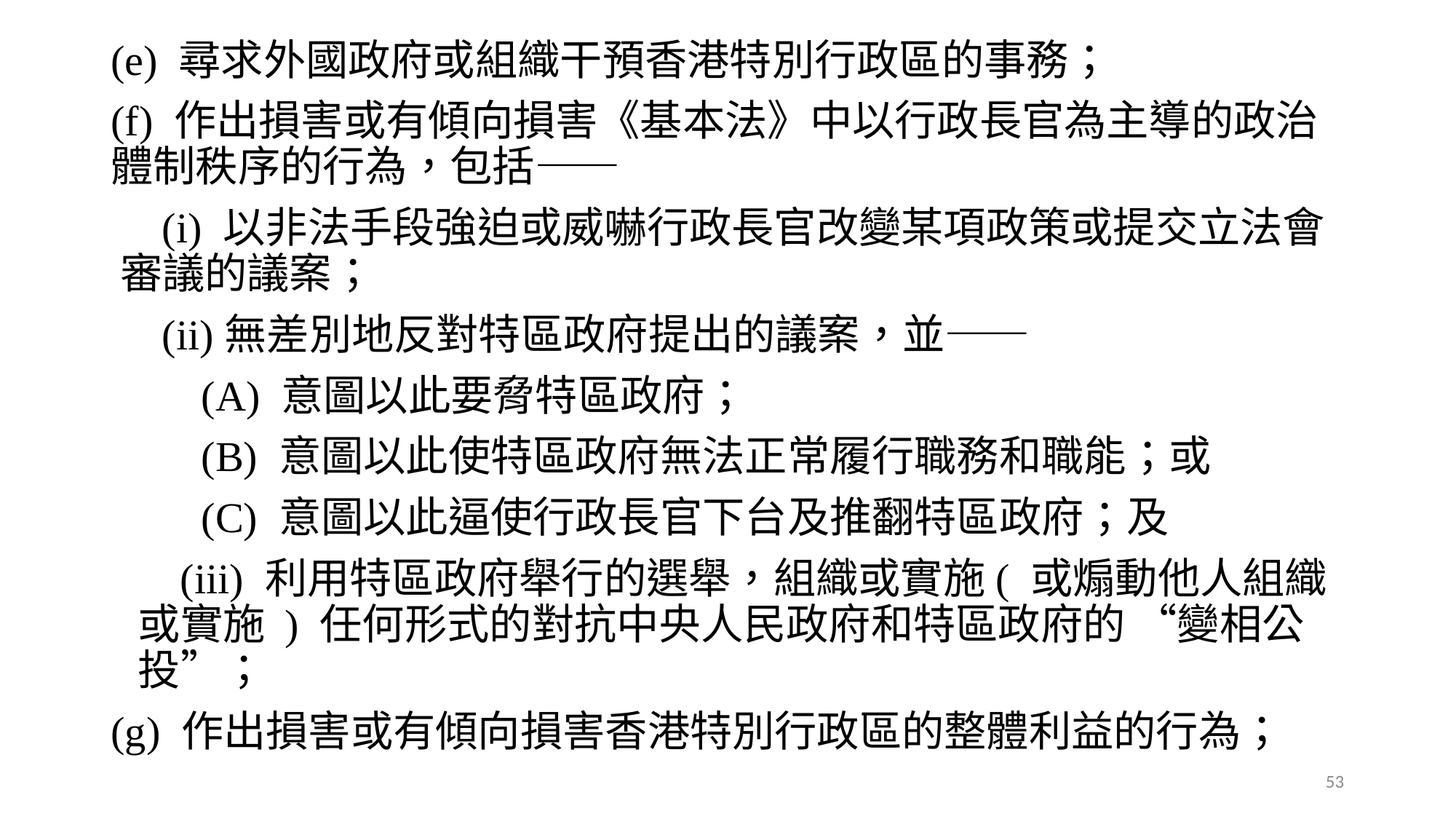

(e) 尋求外國政府或組織干預香港特別行政區的事務；
(f) 作出損害或有傾向損害《基本法》中以行政長官為主導的政治體制秩序的行為，包括——
    (i) 以非法手段強迫或威嚇行政長官改變某項政策或提交立法會審議的議案；
    (ii)無差別地反對特區政府提出的議案，並——
      (A) 意圖以此要脅特區政府；
      (B) 意圖以此使特區政府無法正常履行職務和職能；或
      (C) 意圖以此逼使行政長官下台及推翻特區政府；及
    (iii) 利用特區政府舉行的選舉，組織或實施( 或煽動他人組織或實施 ) 任何形式的對抗中央人民政府和特區政府的 “變相公投”；
(g) 作出損害或有傾向損害香港特別行政區的整體利益的行為；

53